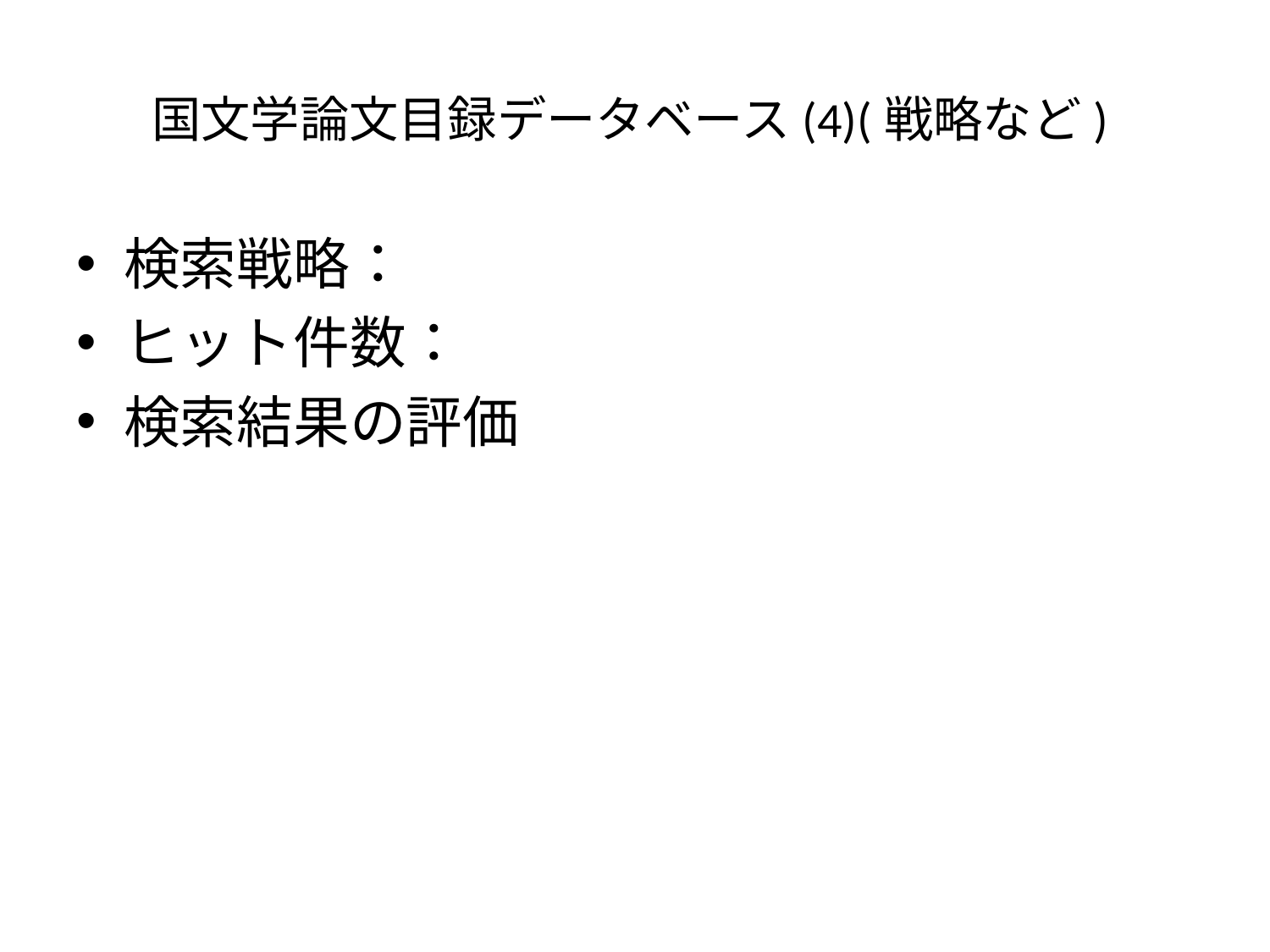

# 国文学論文目録データベース(4)(戦略など)
検索戦略：
ヒット件数：
検索結果の評価